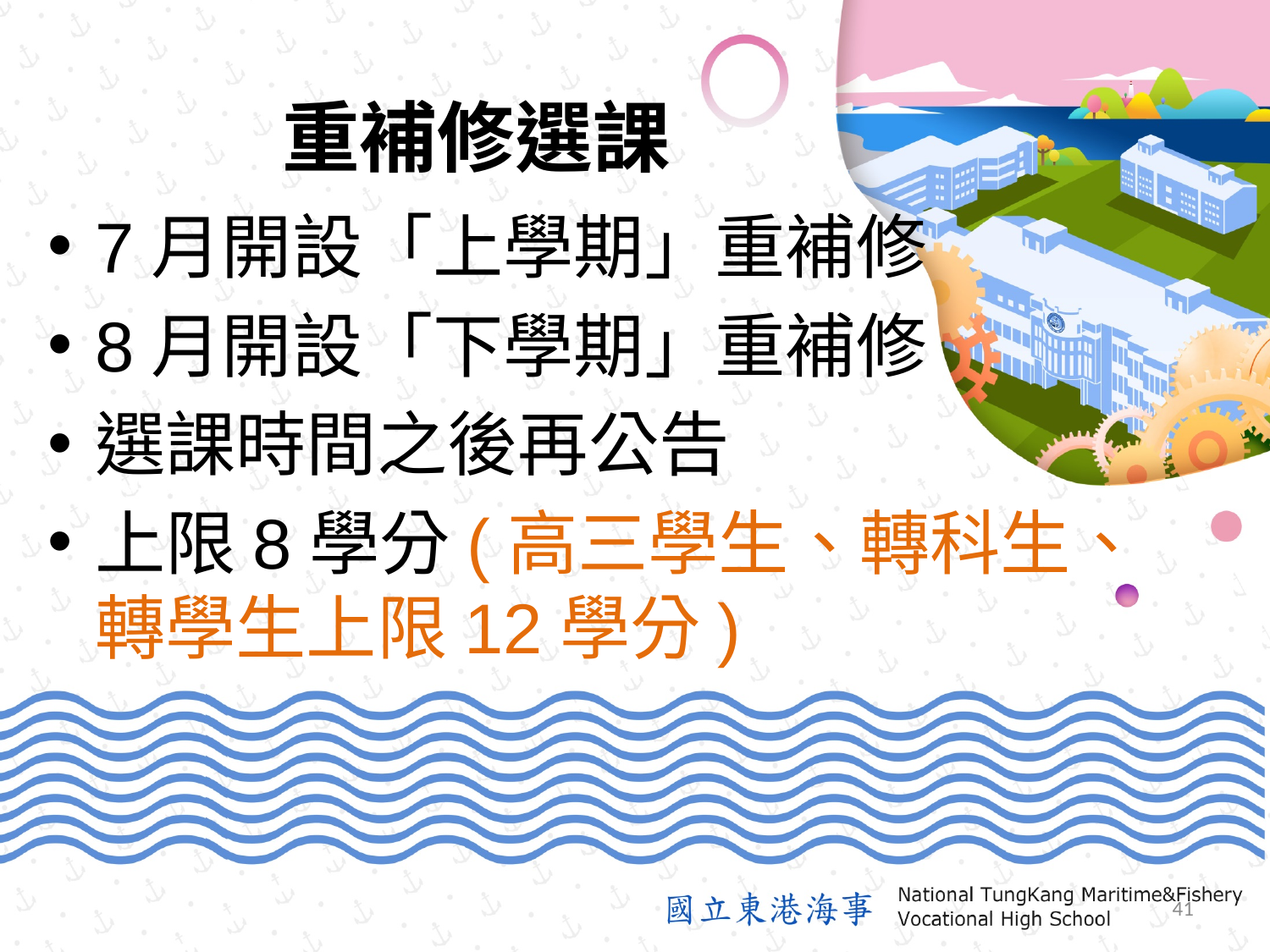

# 重補修選課
7月開設「上學期」重補修
8月開設「下學期」重補修
選課時間之後再公告
上限8學分(高三學生、轉科生、
轉學生上限12學分)
41